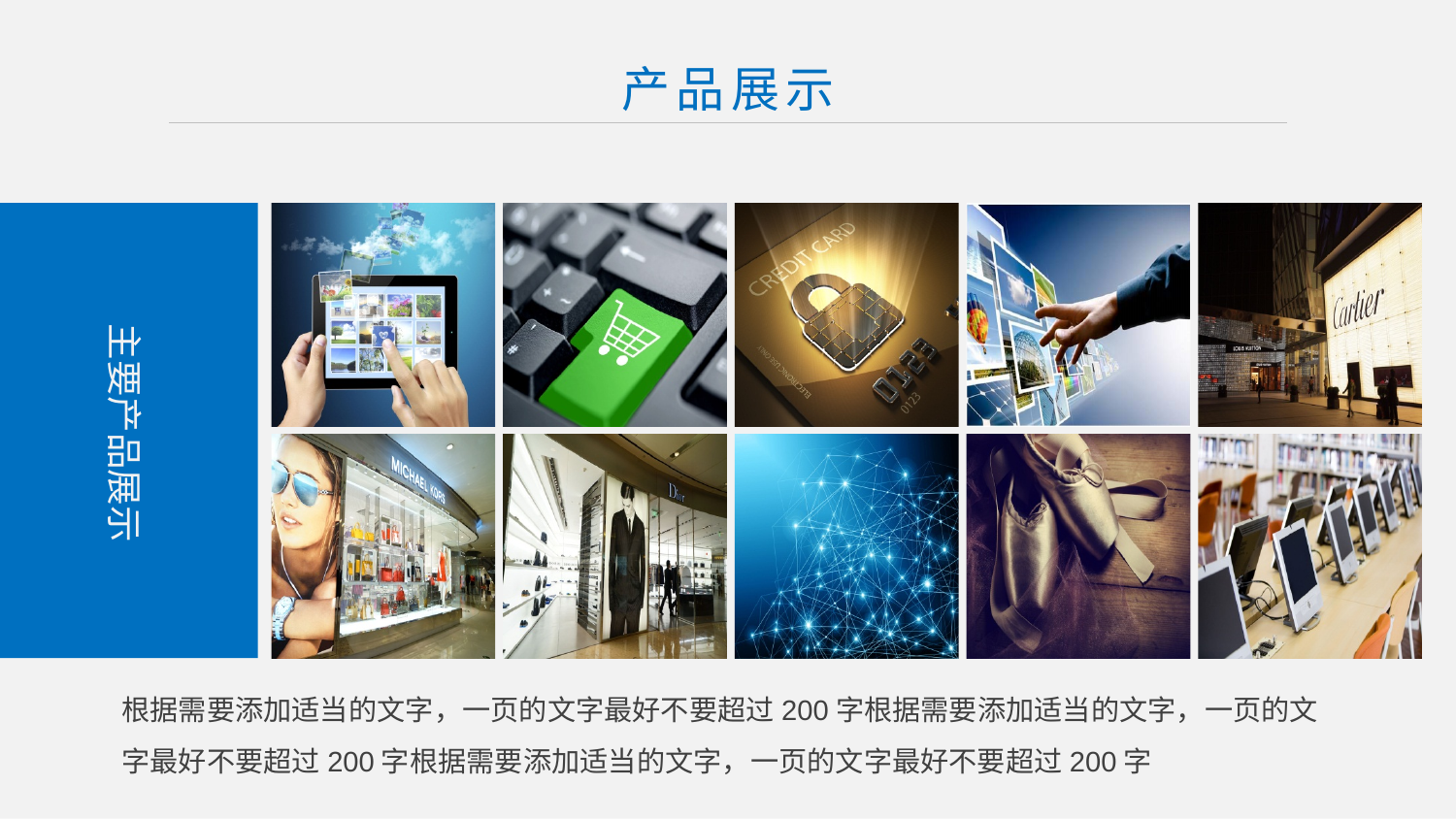

产品展示

主要产品展示

根据需要添加适当的文字，一页的文字最好不要超过200字根据需要添加适当的文字，一页的文字最好不要超过200字根据需要添加适当的文字，一页的文字最好不要超过200字